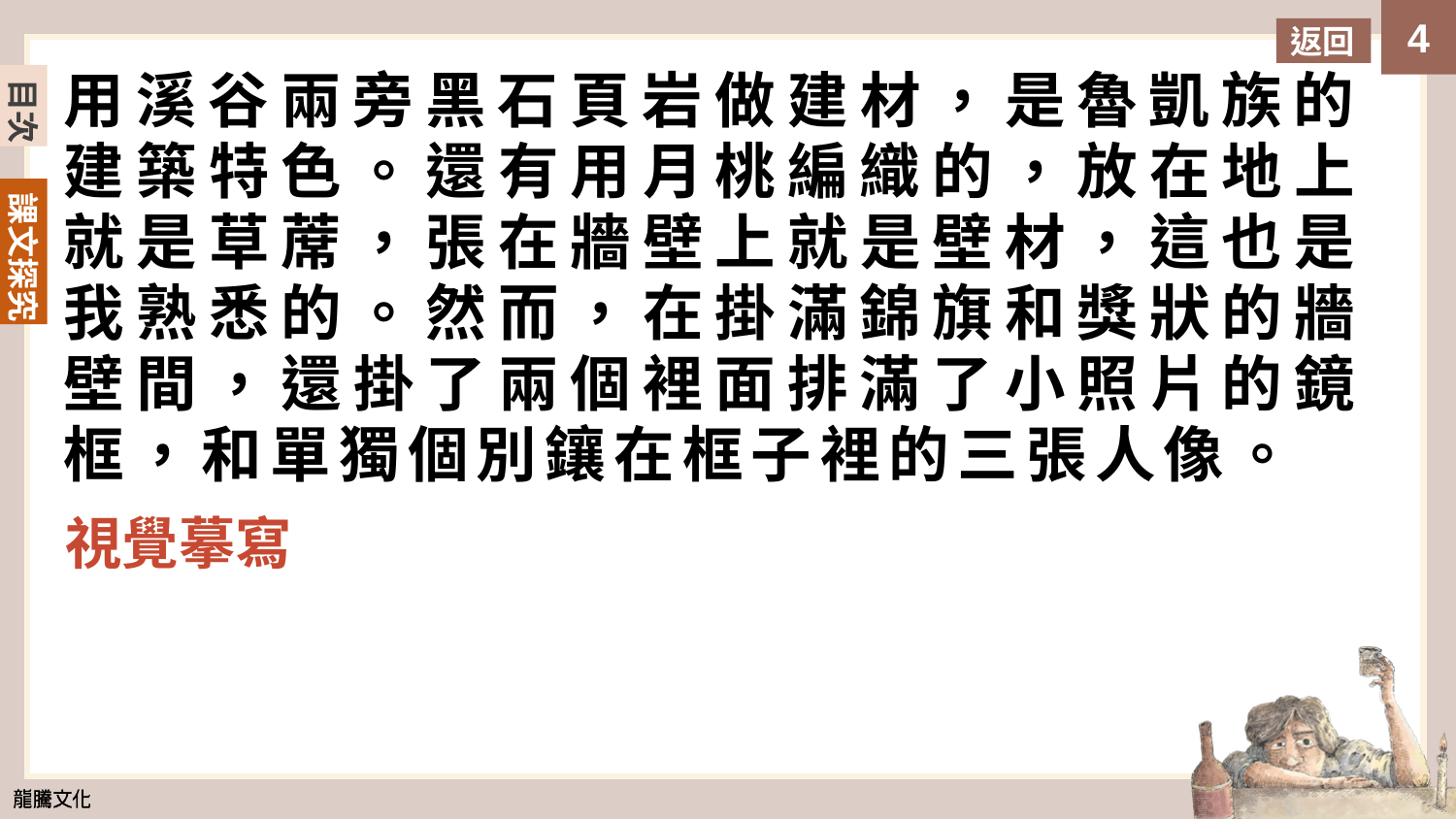

返回
用溪谷兩旁黑石頁岩做建材，是魯凱族的建築特色。還有用月桃編織的，放在地上就是草蓆，張在牆壁上就是壁材，這也是我熟悉的。然而，在掛滿錦旗和獎狀的牆壁間，還掛了兩個裡面排滿了小照片的鏡框，和單獨個別鑲在框子裡的三張人像。
視覺摹寫